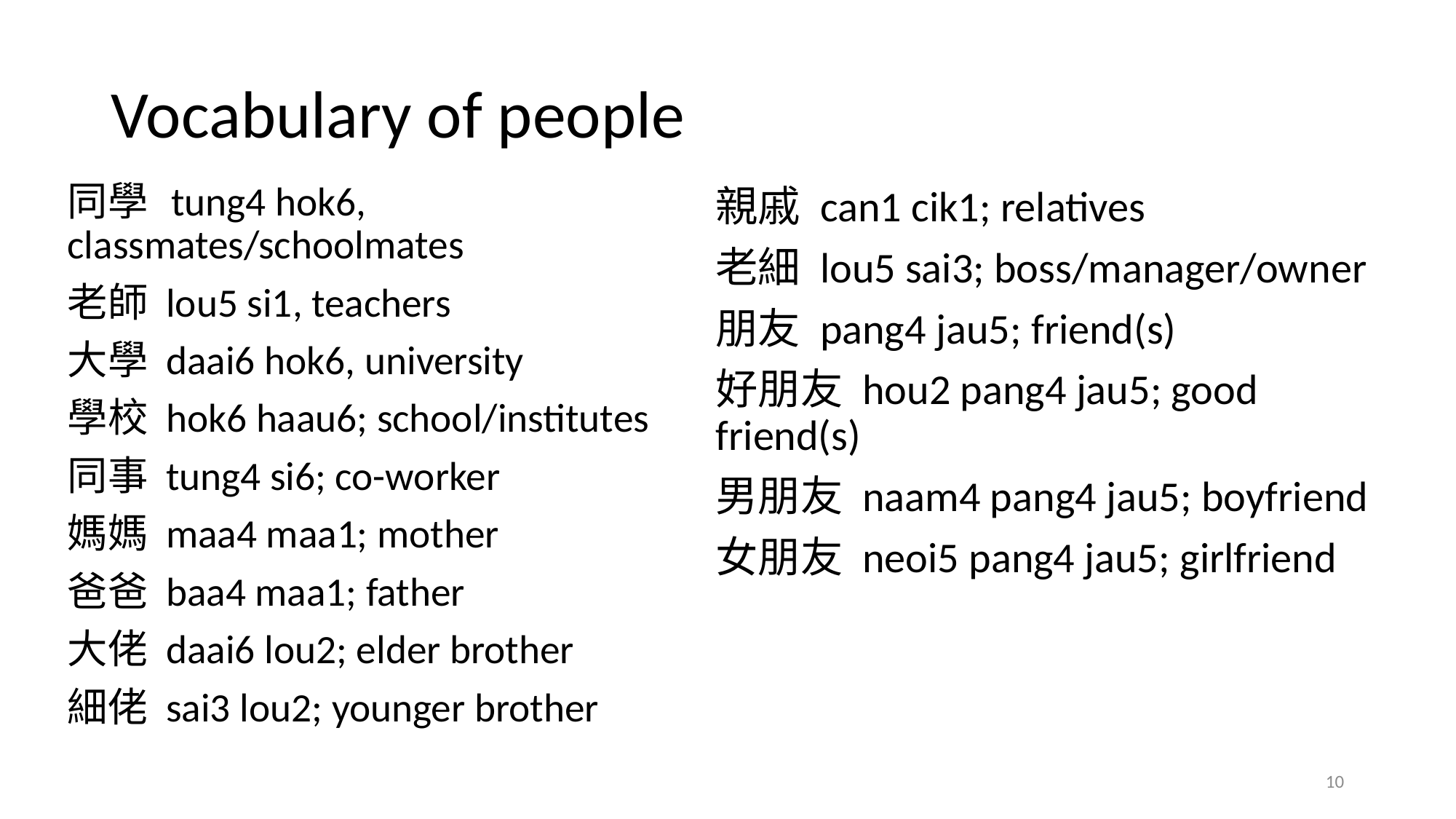

# Vocabulary of people
同學 	tung4 hok6, classmates/schoolmates
老師 lou5 si1, teachers
大學 daai6 hok6, university
學校 hok6 haau6; school/institutes
同事 tung4 si6; co-worker
媽媽 maa4 maa1; mother
爸爸 baa4 maa1; father
大佬 daai6 lou2; elder brother
細佬 sai3 lou2; younger brother
親戚 can1 cik1; relatives
老細 lou5 sai3; boss/manager/owner
朋友 pang4 jau5; friend(s)
好朋友 hou2 pang4 jau5; good friend(s)
男朋友 naam4 pang4 jau5; boyfriend
女朋友 neoi5 pang4 jau5; girlfriend

10